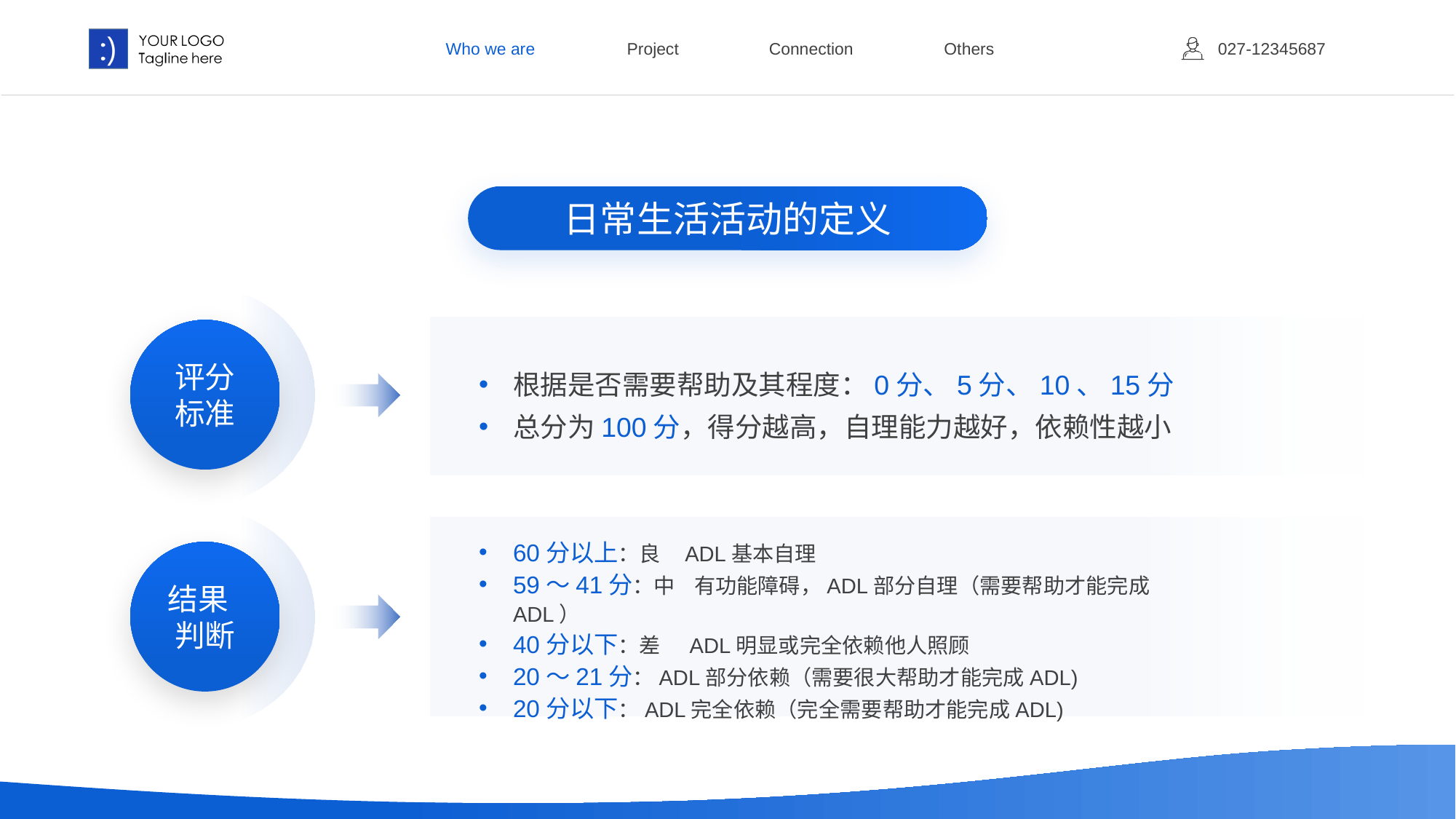

Who we are
Project
Connection
Others
027-12345687

日常生活活动的定义

评分
标准
根据是否需要帮助及其程度：0分、5分、10、15分
总分为100分，得分越高，自理能力越好，依赖性越小

60分以上：良    ADL基本自理
59～41分：中    有功能障碍，ADL部分自理（需要帮助才能完成ADL）
40分以下：差     ADL明显或完全依赖他人照顾
20～21分：ADL部分依赖（需要很大帮助才能完成ADL)
20分以下：ADL完全依赖（完全需要帮助才能完成ADL)
结果   判断